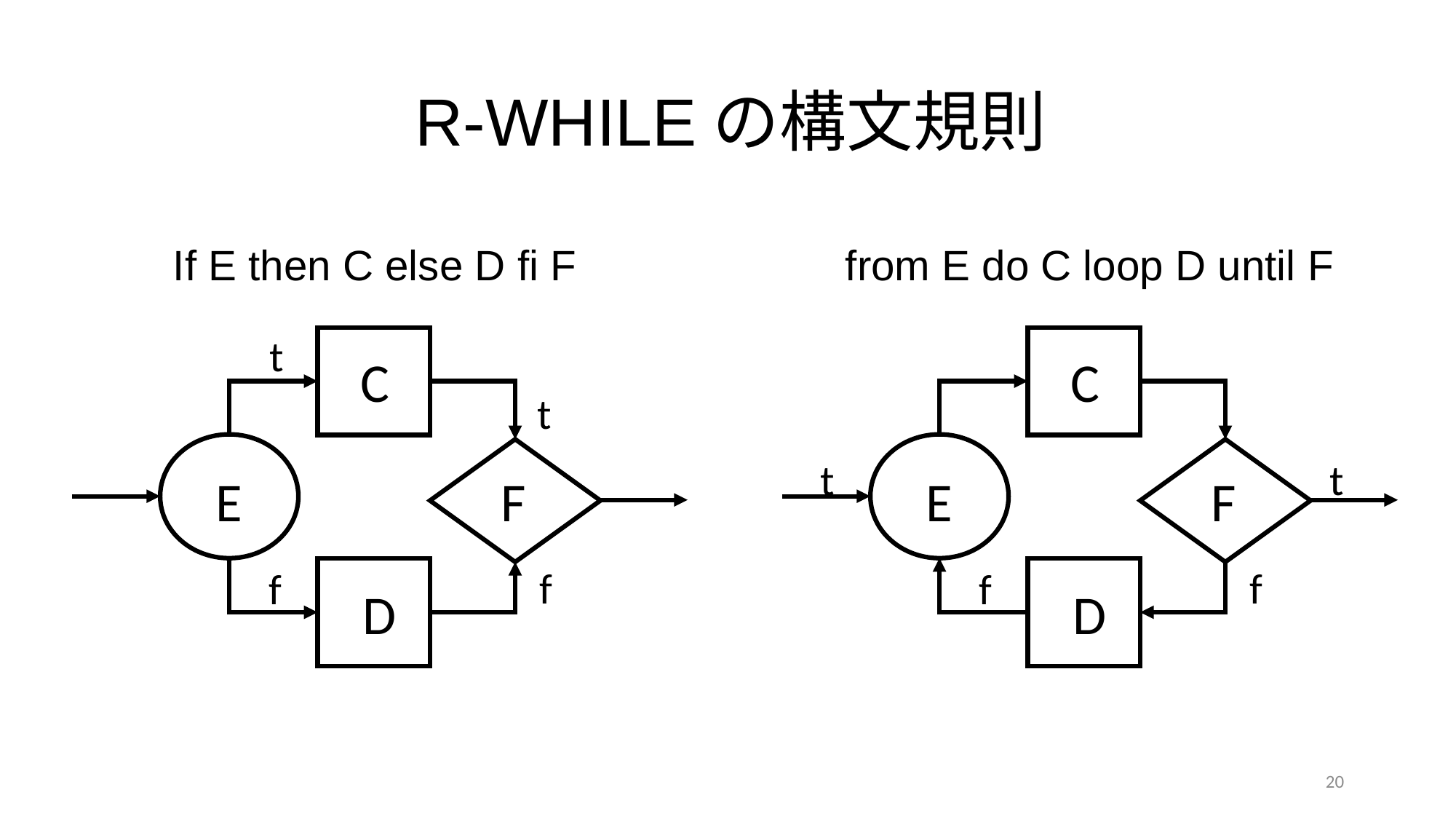

R-WHILEの構文規則
If E then C else D fi F
from E do C loop D until F
t

C
C
t

t
t
E
F
E
F
f
f
f
f

D
D
20